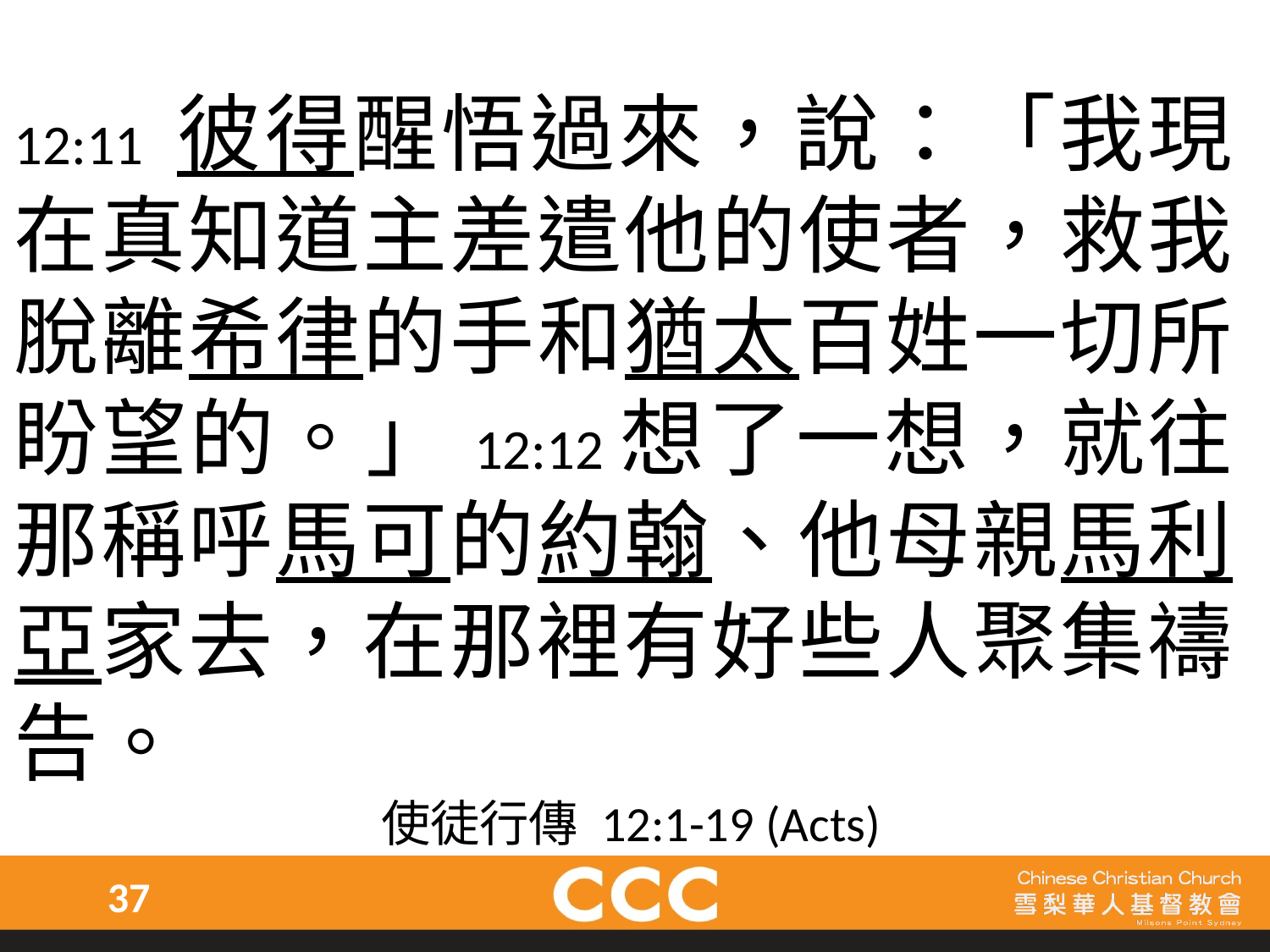

12:11 彼得醒悟過來，說：「我現在真知道主差遣他的使者，救我脫離希律的手和猶太百姓一切所盼望的。」12:12想了一想，就往那稱呼馬可的約翰、他母親馬利亞家去，在那裡有好些人聚集禱告。
使徒行傳 12:1-19 (Acts)
37